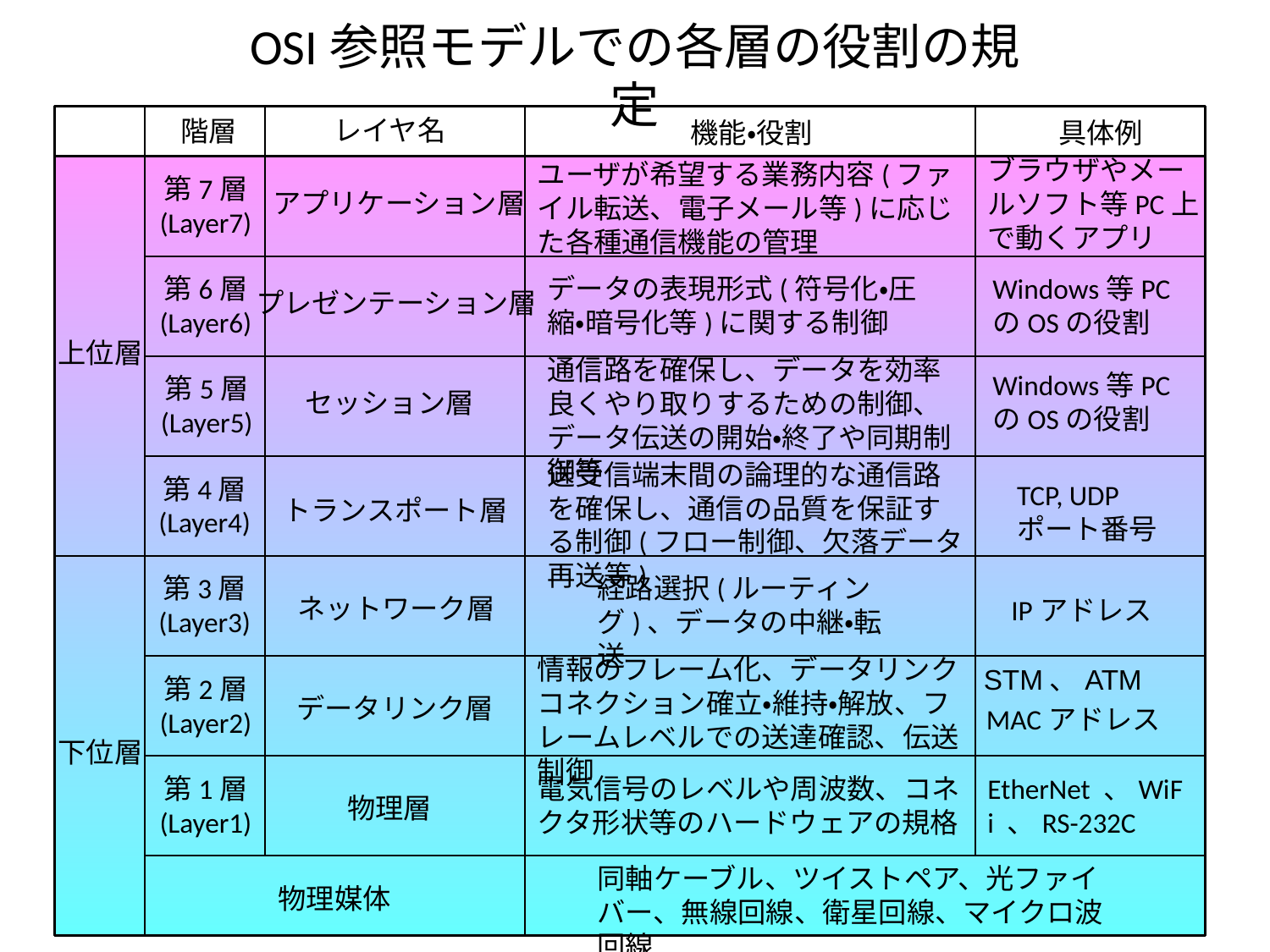

# OSI参照モデルでの各層の役割の規定

レイヤ名
階層
機能・役割
具体例
ブラウザやメールソフト等PC上で動くアプリ
ユーザが希望する業務内容(ファイル転送、電子メール等)に応じた各種通信機能の管理

第7層
(Layer7)
アプリケーション層
第6層
(Layer6)
データの表現形式(符号化・圧縮・暗号化等)に関する制御
Windows等PCのOSの役割
プレゼンテーション層
上位層
通信路を確保し、データを効率良くやり取りするための制御、データ伝送の開始・終了や同期制御等
Windows等PCのOSの役割
第5層
(Layer5)
セッション層
送受信端末間の論理的な通信路を確保し、通信の品質を保証する制御(フロー制御、欠落データ再送等)
第4層
(Layer4)
TCP, UDP
ポート番号
トランスポート層
第3層
(Layer3)
経路選択(ルーティング)、データの中継・転送
ネットワーク層
IPアドレス
情報のフレーム化、データリンクコネクション確立・維持・解放、フレームレベルでの送達確認、伝送制御
STM、ATM
第2層
(Layer2)
データリンク層
MACアドレス
下位層
第1層
(Layer1)
電気信号のレベルや周波数、コネクタ形状等のハードウェアの規格
EtherNet 、WiFi 、RS-232C
物理層
同軸ケーブル、ツイストペア、光ファイバー、無線回線、衛星回線、マイクロ波回線
物理媒体